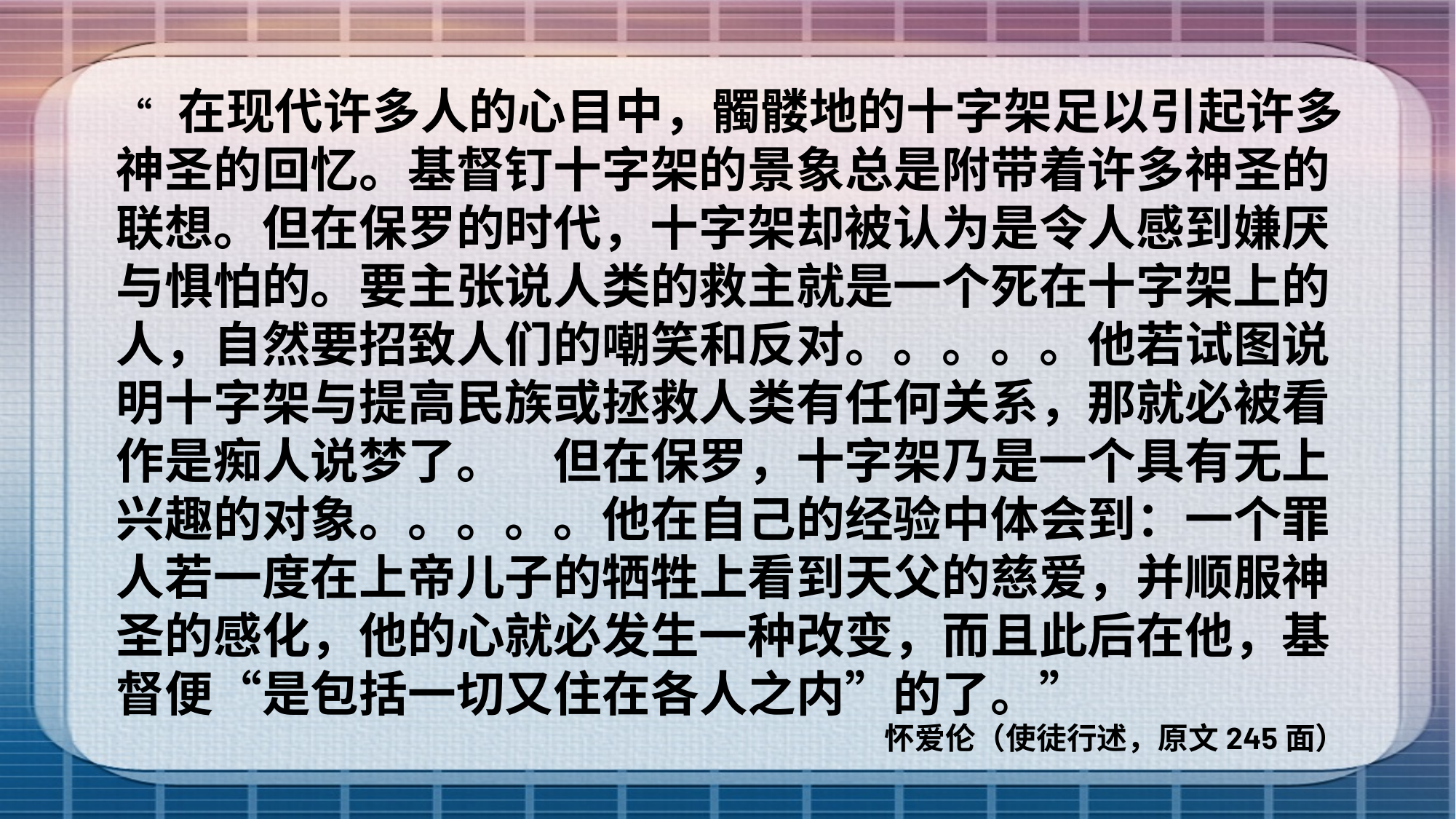

“  在现代许多人的心目中，髑髅地的十字架足以引起许多神圣的回忆。基督钉十字架的景象总是附带着许多神圣的联想。但在保罗的时代，十字架却被认为是令人感到嫌厌与惧怕的。要主张说人类的救主就是一个死在十字架上的人，自然要招致人们的嘲笑和反对。。。。。他若试图说明十字架与提高民族或拯救人类有任何关系，那就必被看作是痴人说梦了。 但在保罗，十字架乃是一个具有无上兴趣的对象。。。。。他在自己的经验中体会到：一个罪人若一度在上帝儿子的牺牲上看到天父的慈爱，并顺服神圣的感化，他的心就必发生一种改变，而且此后在他，基督便“是包括一切又住在各人之内”的了。”
怀爱伦（使徒行述，原文245面）